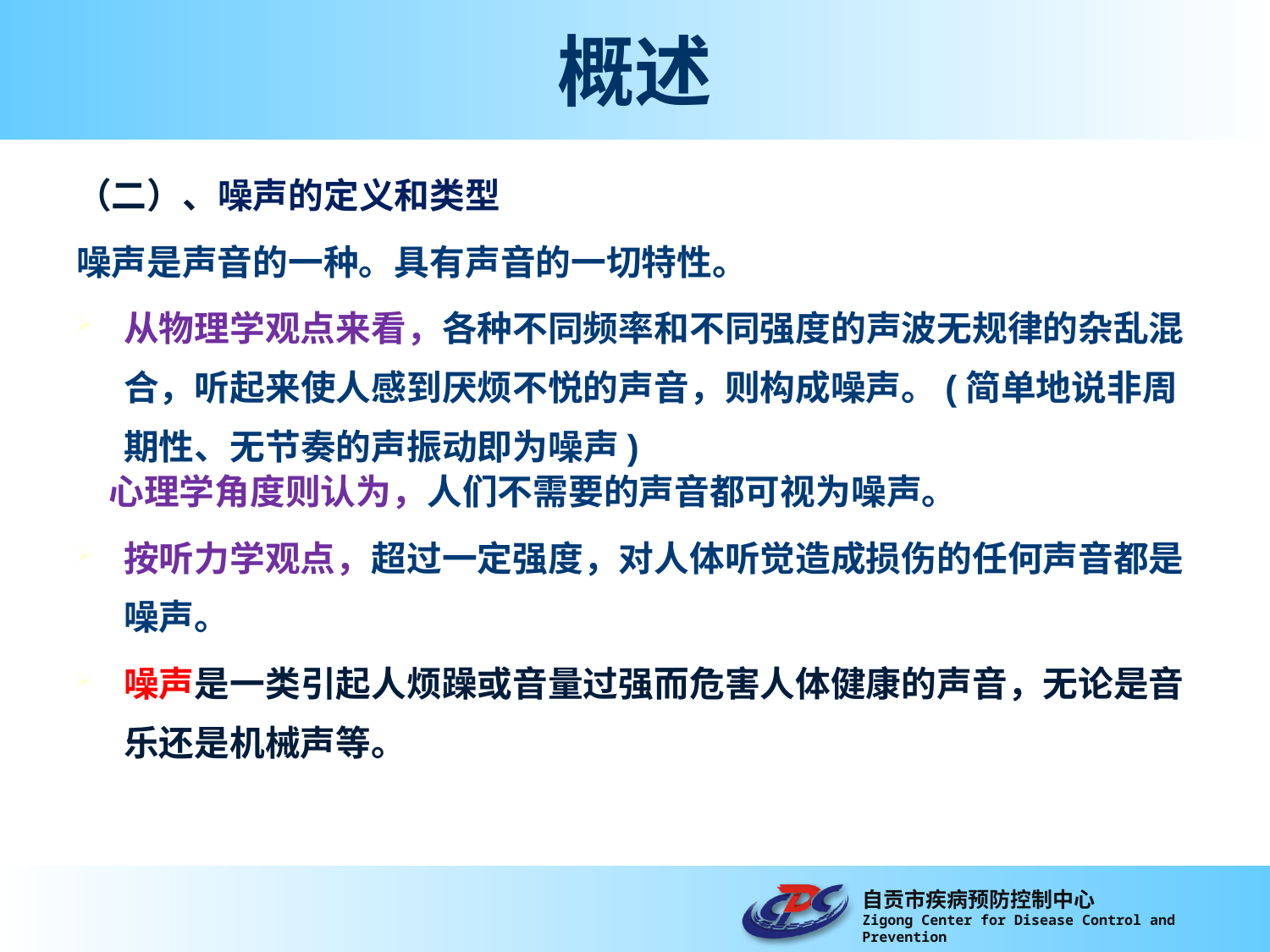

# 概述
（二）、噪声的定义和类型
噪声是声音的一种。具有声音的一切特性。
从物理学观点来看，各种不同频率和不同强度的声波无规律的杂乱混合，听起来使人感到厌烦不悦的声音，则构成噪声。(简单地说非周期性、无节奏的声振动即为噪声)
   心理学角度则认为，人们不需要的声音都可视为噪声。
按听力学观点，超过一定强度，对人体听觉造成损伤的任何声音都是噪声。
噪声是一类引起人烦躁或音量过强而危害人体健康的声音，无论是音乐还是机械声等。
31